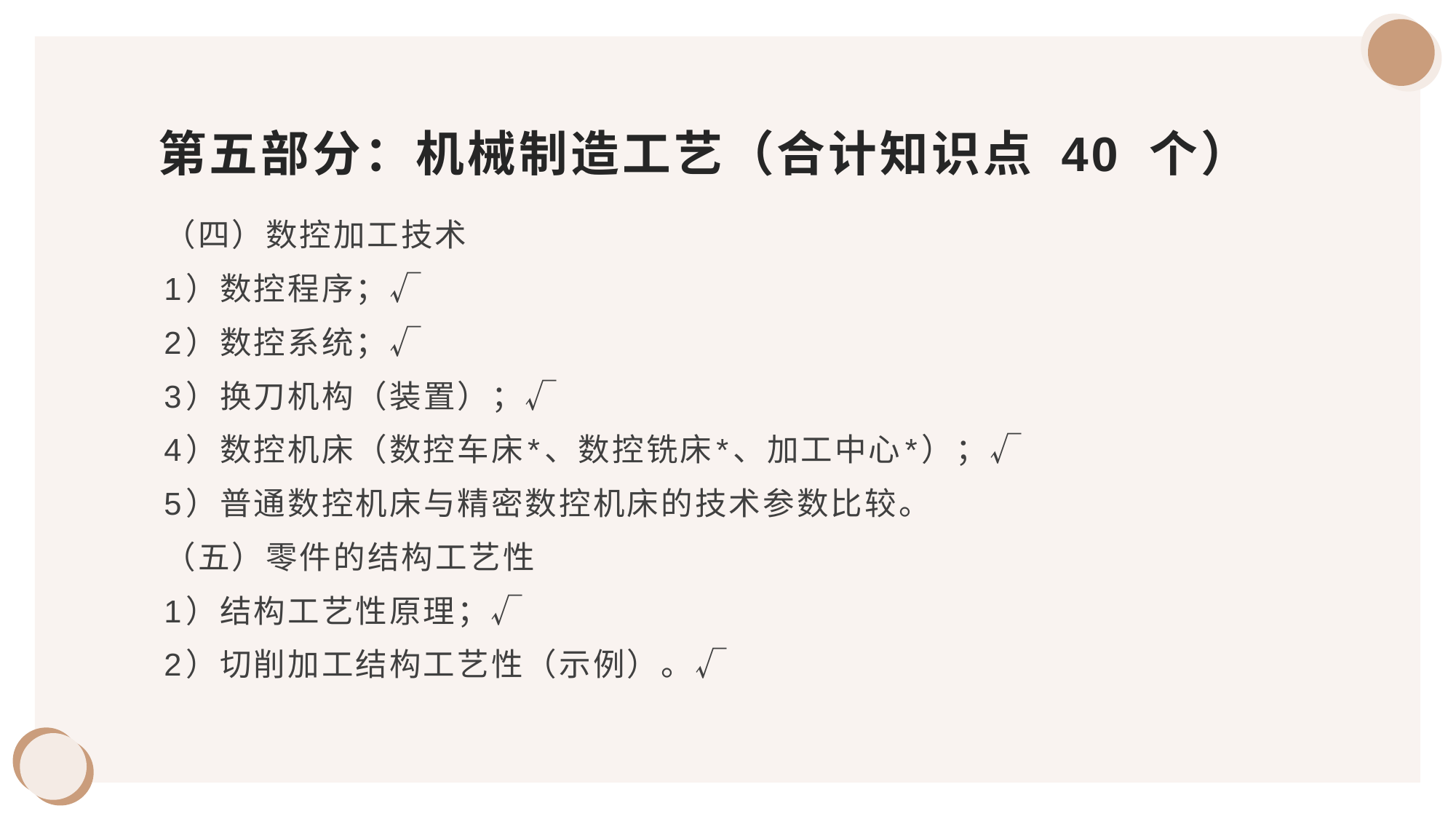

# 第五部分：机械制造工艺（合计知识点 40 个）
（四）数控加工技术
1）数控程序；√
2）数控系统；√
3）换刀机构（装置）；√
4）数控机床（数控车床*、数控铣床*、加工中心*）；√
5）普通数控机床与精密数控机床的技术参数比较。
（五）零件的结构工艺性
1）结构工艺性原理；√
2）切削加工结构工艺性（示例）。√